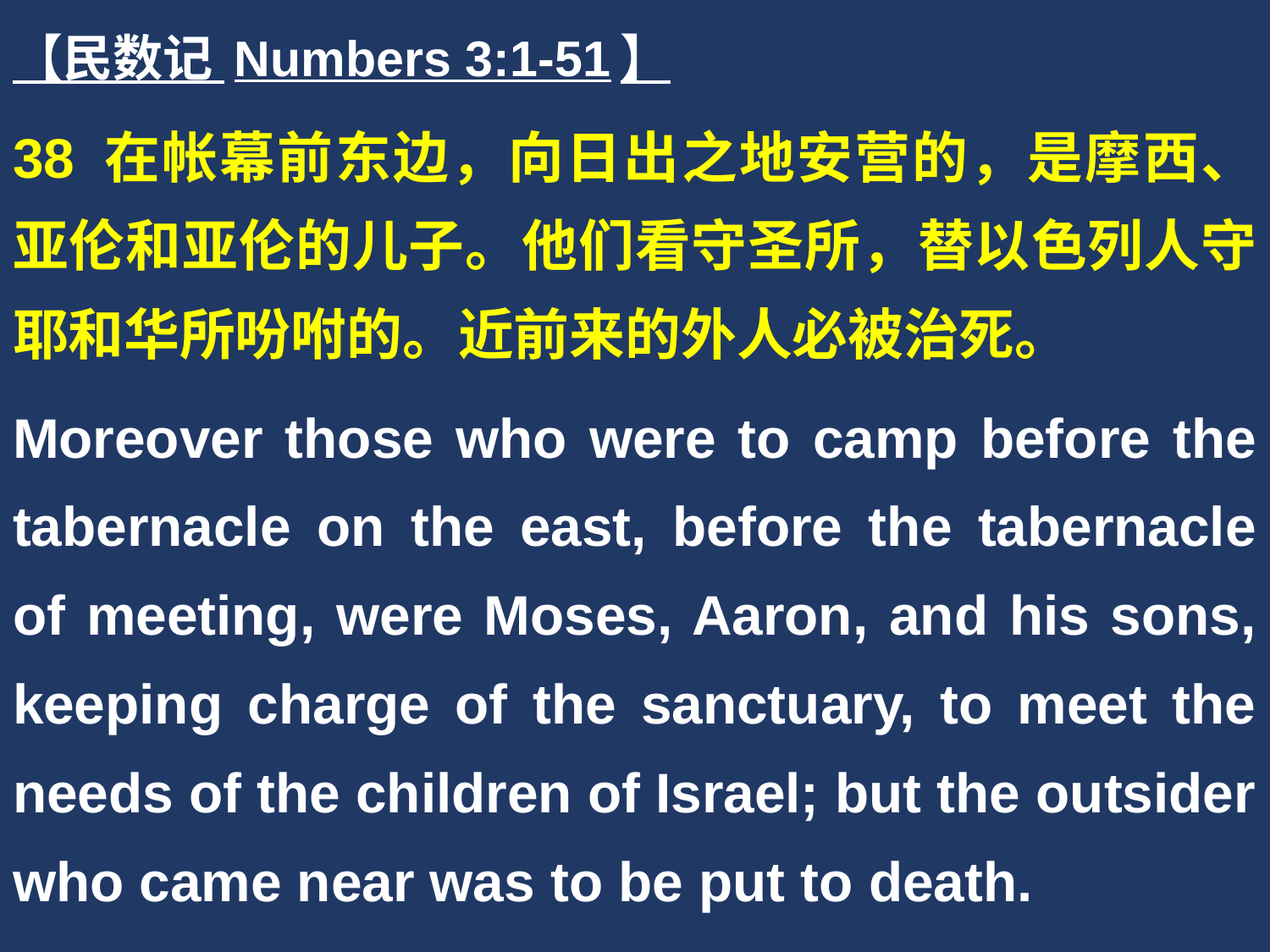

【民数记 Numbers 3:1-51】
38 在帐幕前东边，向日出之地安营的，是摩西、亚伦和亚伦的儿子。他们看守圣所，替以色列人守耶和华所吩咐的。近前来的外人必被治死。
Moreover those who were to camp before the tabernacle on the east, before the tabernacle of meeting, were Moses, Aaron, and his sons, keeping charge of the sanctuary, to meet the needs of the children of Israel; but the outsider who came near was to be put to death.